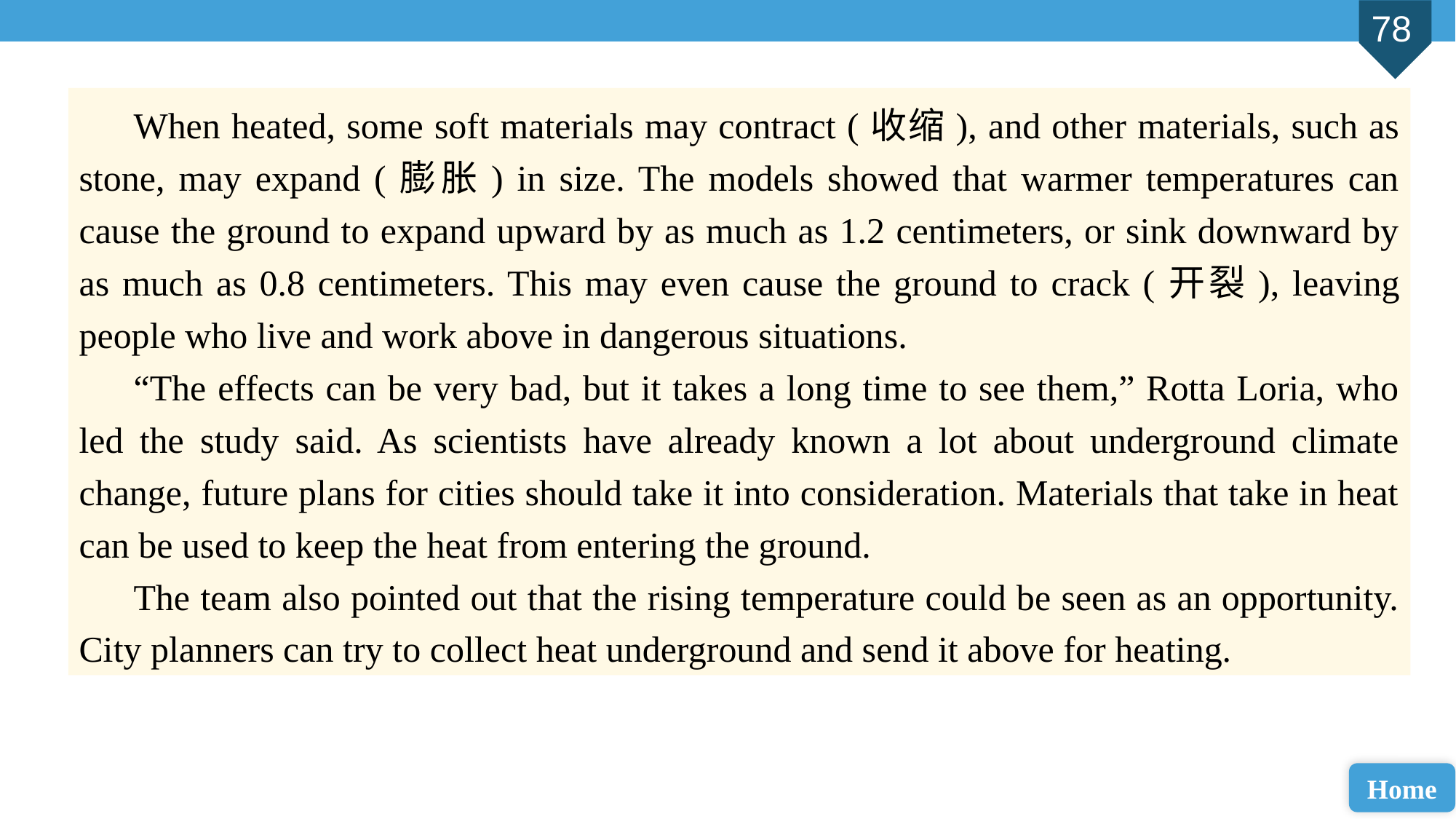

When heated, some soft materials may contract (收缩), and other materials, such as stone, may expand (膨胀) in size. The models showed that warmer temperatures can cause the ground to expand upward by as much as 1.2 centimeters, or sink downward by as much as 0.8 centimeters. This may even cause the ground to crack (开裂), leaving people who live and work above in dangerous situations.
“The effects can be very bad, but it takes a long time to see them,” Rotta Loria, who led the study said. As scientists have already known a lot about underground climate change, future plans for cities should take it into consideration. Materials that take in heat can be used to keep the heat from entering the ground.
The team also pointed out that the rising temperature could be seen as an opportunity. City planners can try to collect heat underground and send it above for heating.